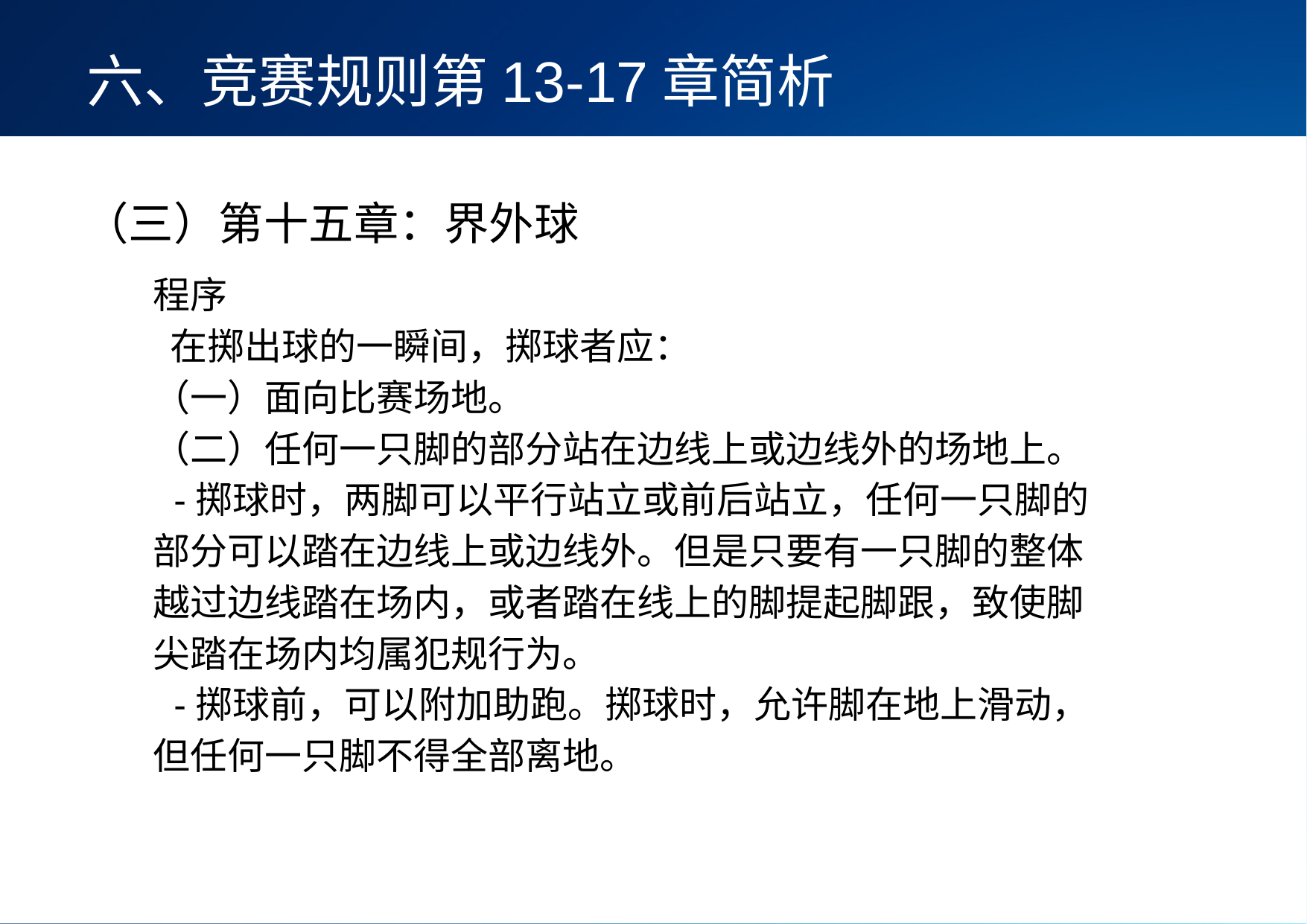

六、竞赛规则第13-17章简析

（三）第十五章：界外球
程序
 在掷出球的一瞬间，掷球者应：
（一）面向比赛场地。
（二）任何一只脚的部分站在边线上或边线外的场地上。
  -掷球时，两脚可以平行站立或前后站立，任何一只脚的部分可以踏在边线上或边线外。但是只要有一只脚的整体越过边线踏在场内，或者踏在线上的脚提起脚跟，致使脚尖踏在场内均属犯规行为。
  -掷球前，可以附加助跑。掷球时，允许脚在地上滑动，但任何一只脚不得全部离地。